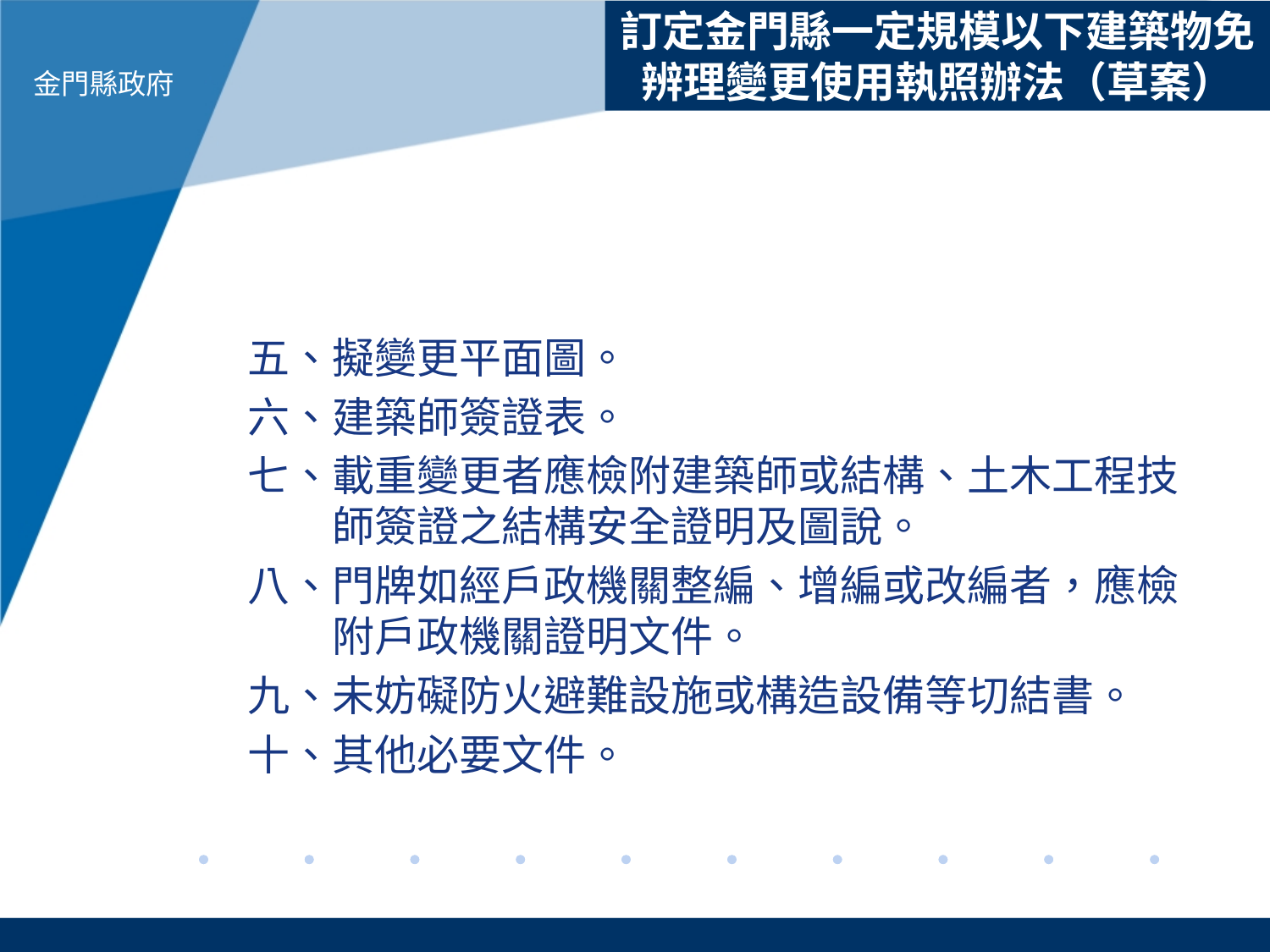

訂定金門縣一定規模以下建築物免辨理變更使用執照辦法（草案）

五、擬變更平面圖。
六、建築師簽證表。
七、載重變更者應檢附建築師或結構、土木工程技師簽證之結構安全證明及圖說。
八、門牌如經戶政機關整編、增編或改編者，應檢附戶政機關證明文件。
九、未妨礙防火避難設施或構造設備等切結書。
十、其他必要文件。